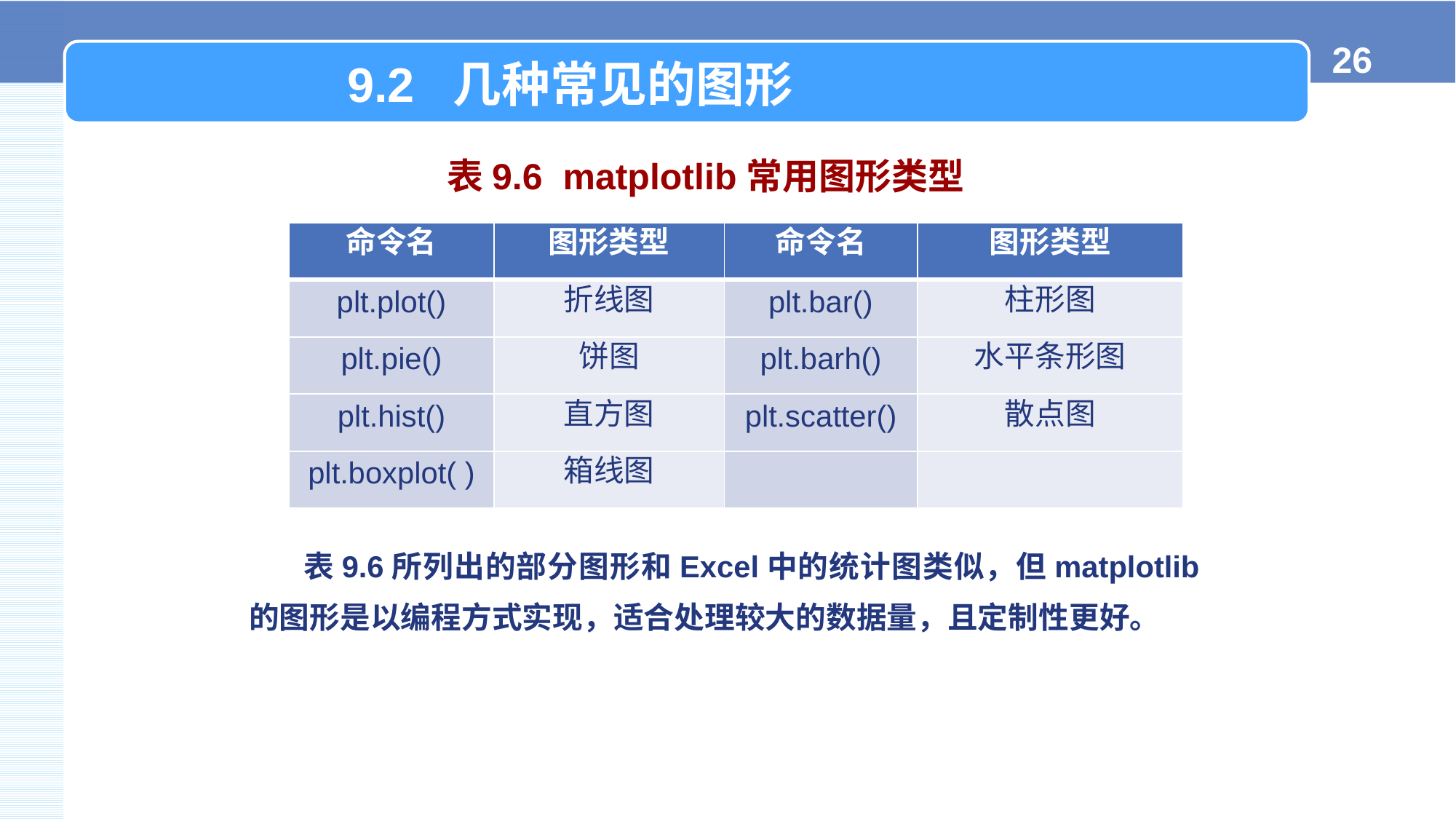

9.2  几种常见的图形
表9.6  matplotlib常用图形类型

| 命令名 | 图形类型 | 命令名 | 图形类型 |
| --- | --- | --- | --- |
| plt.plot() | 折线图 | plt.bar() | 柱形图 |
| plt.pie() | 饼图 | plt.barh() | 水平条形图 |
| plt.hist() | 直方图 | plt.scatter() | 散点图 |
| plt.boxplot( ) | 箱线图 |  |  |
表9.6所列出的部分图形和Excel中的统计图类似，但matplotlib的图形是以编程方式实现，适合处理较大的数据量，且定制性更好。